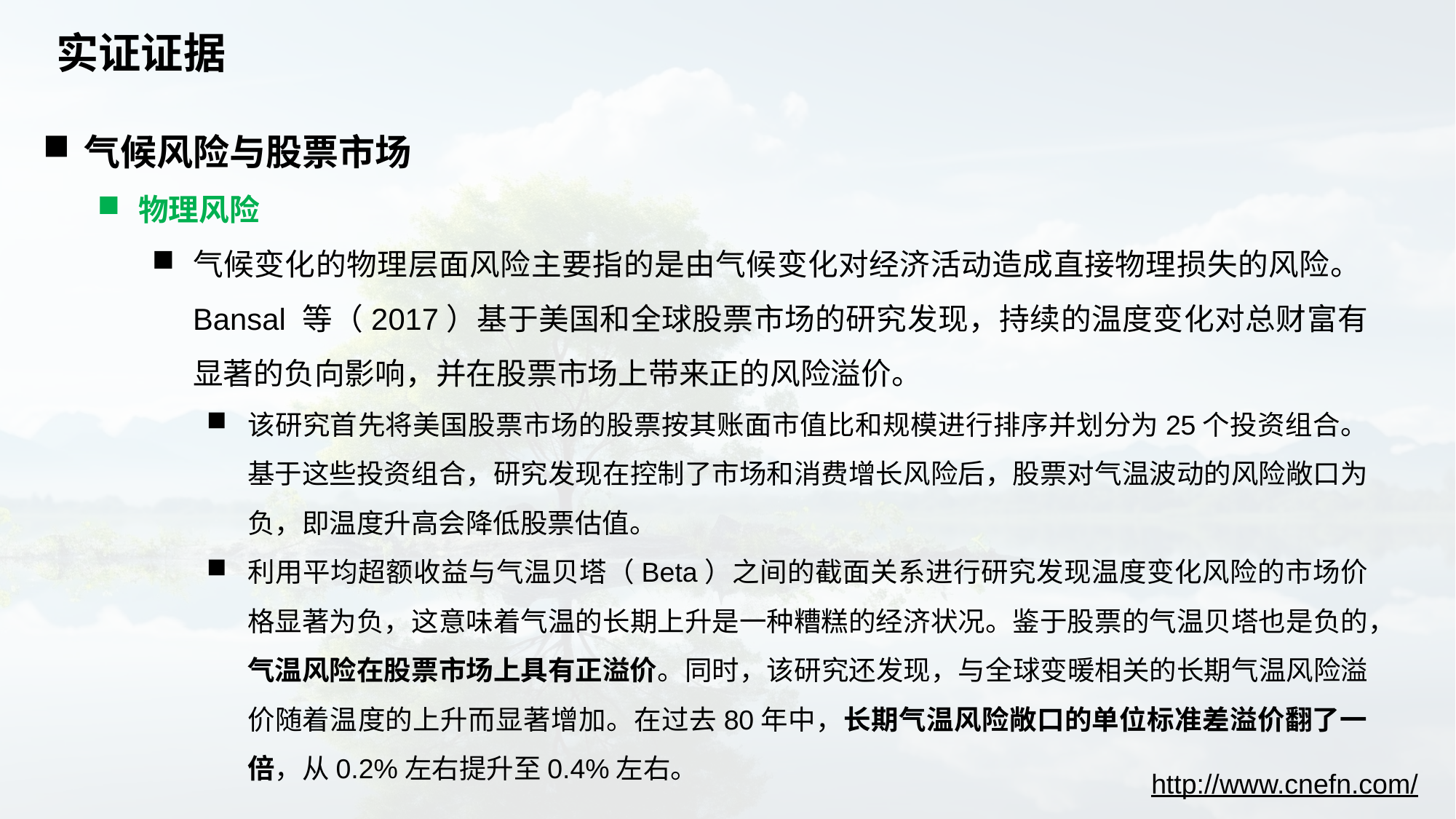

# 实证证据
气候风险与股票市场
物理风险
气候变化的物理层面风险主要指的是由气候变化对经济活动造成直接物理损失的风险。Bansal 等（2017）基于美国和全球股票市场的研究发现，持续的温度变化对总财富有显著的负向影响，并在股票市场上带来正的风险溢价。
该研究首先将美国股票市场的股票按其账面市值比和规模进行排序并划分为25个投资组合。基于这些投资组合，研究发现在控制了市场和消费增长风险后，股票对气温波动的风险敞口为负，即温度升高会降低股票估值。
利用平均超额收益与气温贝塔（Beta）之间的截面关系进行研究发现温度变化风险的市场价格显著为负，这意味着气温的长期上升是一种糟糕的经济状况。鉴于股票的气温贝塔也是负的，气温风险在股票市场上具有正溢价。同时，该研究还发现，与全球变暖相关的长期气温风险溢价随着温度的上升而显著增加。在过去80年中，长期气温风险敞口的单位标准差溢价翻了一倍，从0.2%左右提升至0.4%左右。